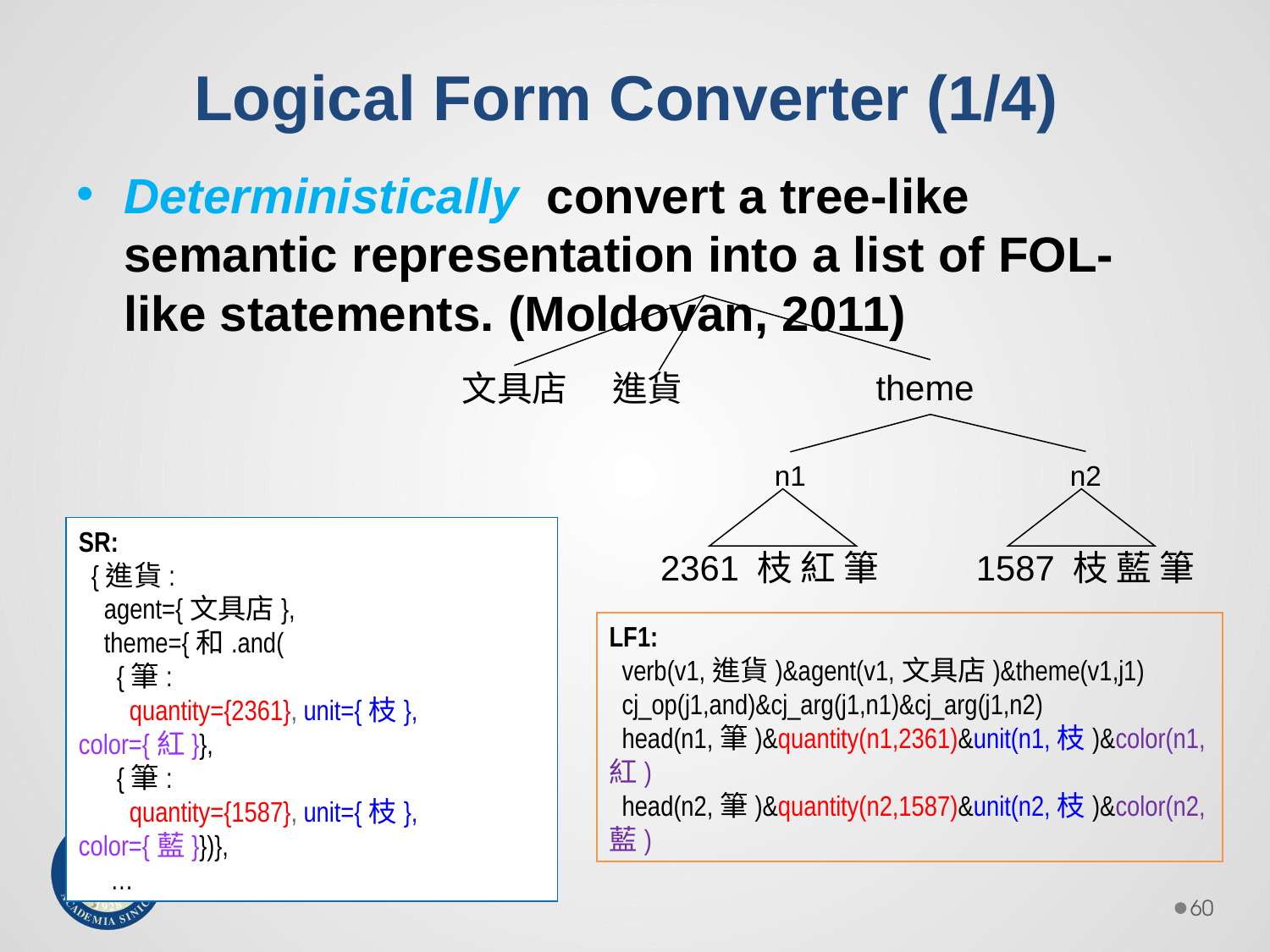

Logical Form Converter (1/4)
Deterministically  convert a tree-like semantic representation into a list of FOL-like statements. (Moldovan, 2011)

theme
文具店 	   進貨

n2
n1

SR:
  {進貨:
    agent={文具店},
    theme={和.and(
      {筆:
        quantity={2361}, unit={枝}, color={紅}},
      {筆:
        quantity={1587}, unit={枝}, color={藍}})},
     …
2361 枝 紅 筆
1587 枝 藍 筆
LF1:
  verb(v1,進貨)&agent(v1,文具店)&theme(v1,j1)
  cj_op(j1,and)&cj_arg(j1,n1)&cj_arg(j1,n2)
  head(n1,筆)&quantity(n1,2361)&unit(n1,枝)&color(n1,紅)
  head(n2,筆)&quantity(n2,1587)&unit(n2,枝)&color(n2,藍)
60